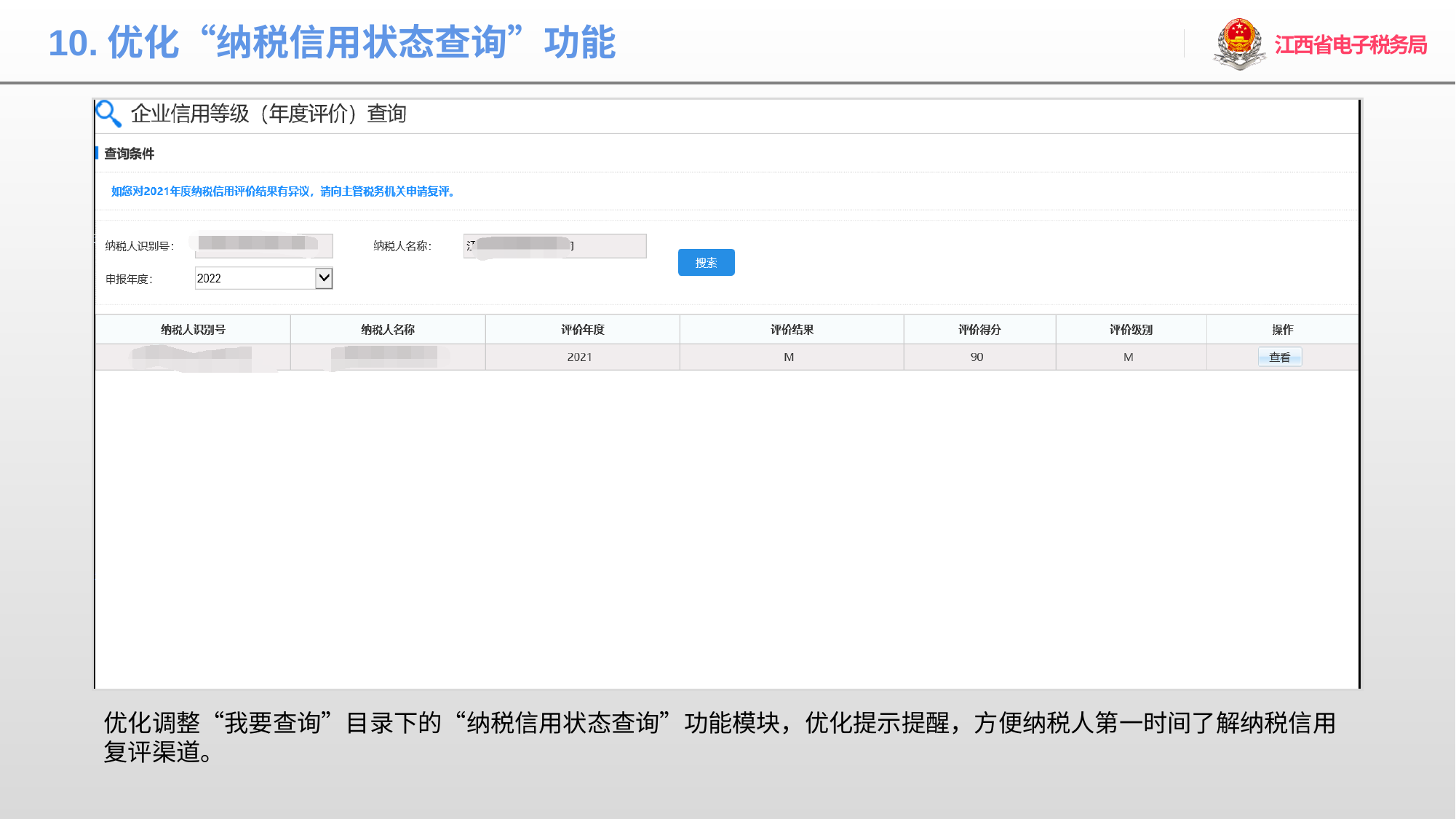

10.优化“纳税信用状态查询”功能

优化调整“我要查询”目录下的“纳税信用状态查询”功能模块，优化提示提醒，方便纳税人第一时间了解纳税信用复评渠道。